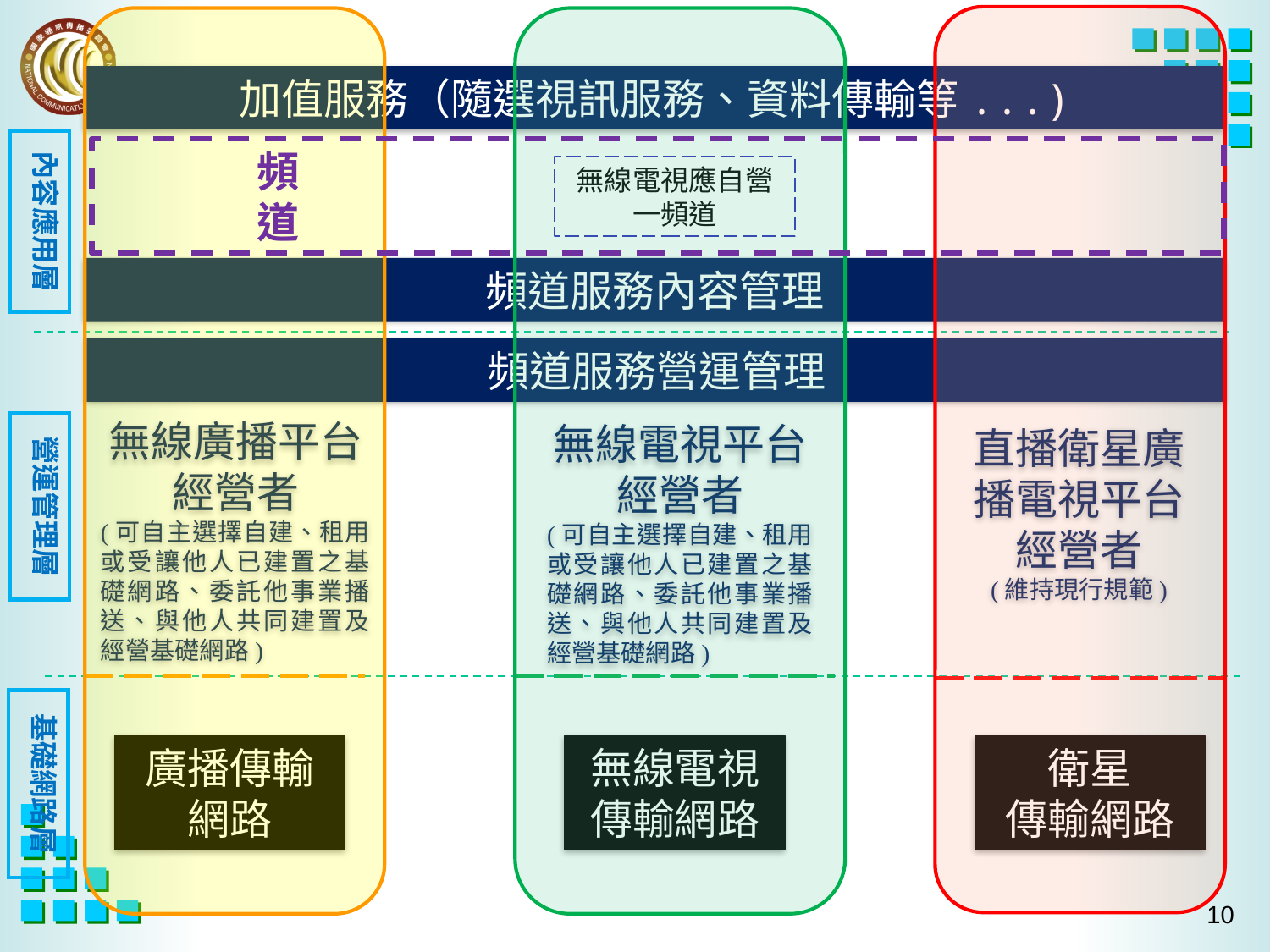

加值服務（隨選視訊服務、資料傳輸等...)
內容應用層
               頻
               道
無線電視應自營一頻道
頻道服務內容管理
頻道服務營運管理
無線廣播平台經營者
(可自主選擇自建、租用或受讓他人已建置之基礎網路、委託他事業播送、與他人共同建置及經營基礎網路)
無線電視平台經營者
(可自主選擇自建、租用或受讓他人已建置之基礎網路、委託他事業播送、與他人共同建置及經營基礎網路)
營運管理層
直播衛星廣播電視平台經營者
(維持現行規範)
基礎網路層
廣播傳輸網路
無線電視傳輸網路
衛星
傳輸網路
10